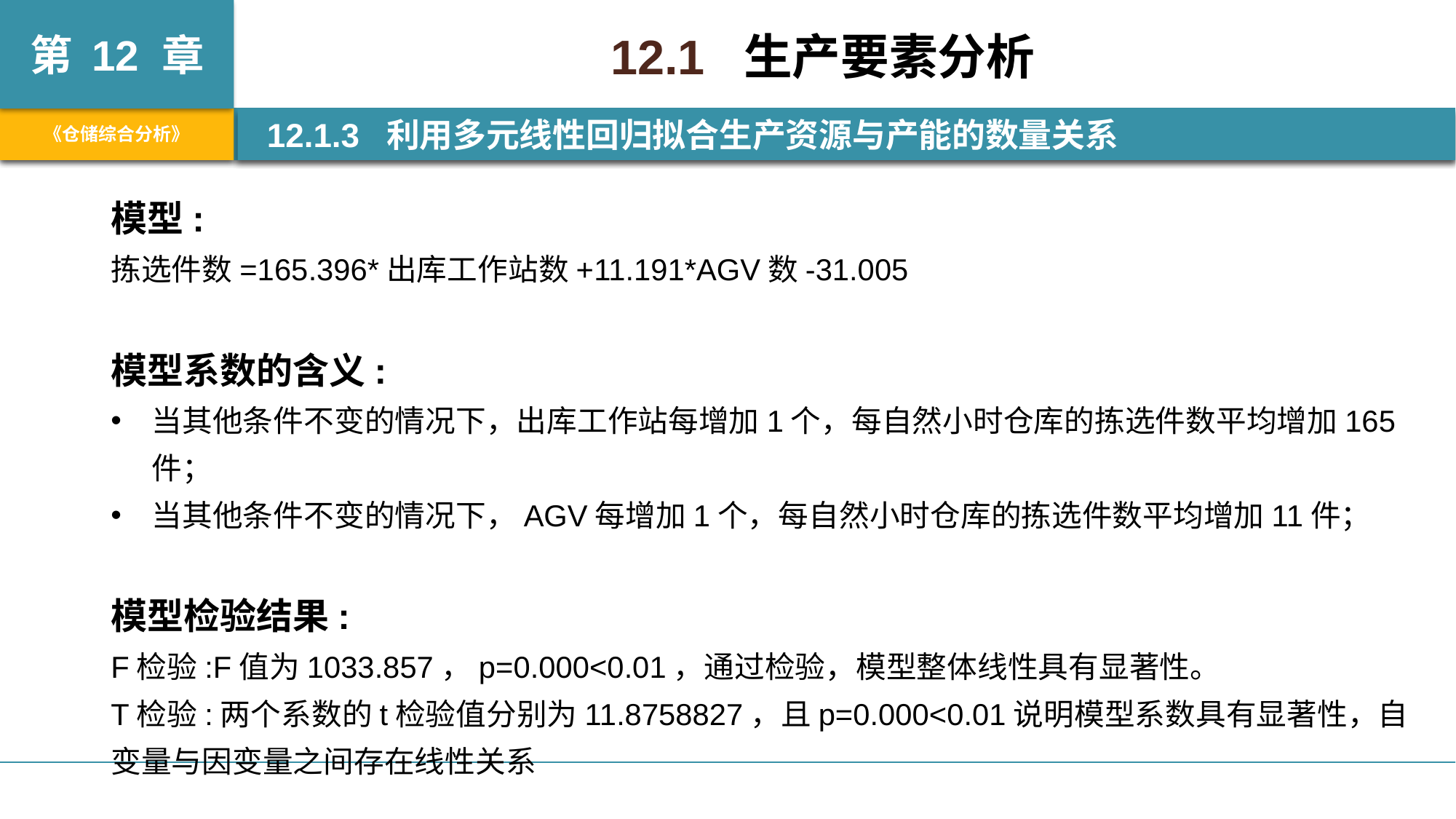

12.1  生产要素分析
  12.1.3  利用多元线性回归拟合生产资源与产能的数量关系
模型:
拣选件数=165.396*出库工作站数+11.191*AGV数-31.005

模型系数的含义:
当其他条件不变的情况下，出库工作站每增加1个，每自然小时仓库的拣选件数平均增加165件；
当其他条件不变的情况下，AGV每增加1个，每自然小时仓库的拣选件数平均增加11件；

模型检验结果:
F检验:F值为1033.857，p=0.000<0.01，通过检验，模型整体线性具有显著性。
T检验:两个系数的t检验值分别为11.8758827，且p=0.000<0.01说明模型系数具有显著性，自变量与因变量之间存在线性关系